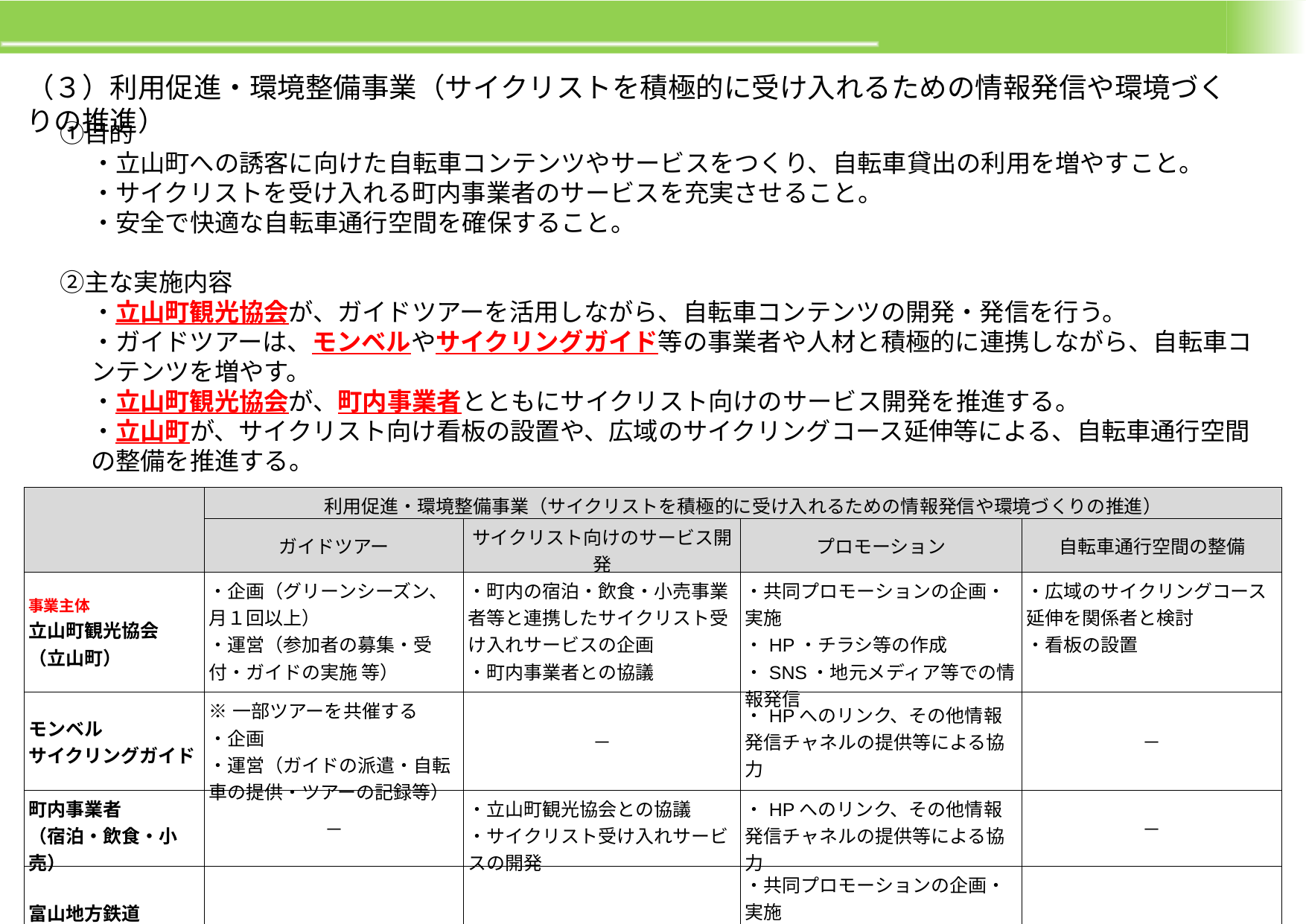

（３）利用促進・環境整備事業（サイクリストを積極的に受け入れるための情報発信や環境づくりの推進）
　①目的
・立山町への誘客に向けた自転車コンテンツやサービスをつくり、自転車貸出の利用を増やすこと。
・サイクリストを受け入れる町内事業者のサービスを充実させること。
・安全で快適な自転車通行空間を確保すること。

　②主な実施内容
・立山町観光協会が、ガイドツアーを活用しながら、自転車コンテンツの開発・発信を行う。
・ガイドツアーは、モンベルやサイクリングガイド等の事業者や人材と積極的に連携しながら、自転車コンテンツを増やす。
・立山町観光協会が、町内事業者とともにサイクリスト向けのサービス開発を推進する。
・立山町が、サイクリスト向け看板の設置や、広域のサイクリングコース延伸等による、自転車通行空間の整備を推進する。

　③関係者の役割
|  | 利用促進・環境整備事業（サイクリストを積極的に受け入れるための情報発信や環境づくりの推進） |  |  |  |
| --- | --- | --- | --- | --- |
|  | ガイドツアー | サイクリスト向けのサービス開発 | プロモーション | 自転車通行空間の整備 |
| 事業主体 立山町観光協会 （立山町） | ・企画（グリーンシーズン、月１回以上） ・運営（参加者の募集・受付・ガイドの実施 等） | ・町内の宿泊・飲食・小売事業者等と連携したサイクリスト受け入れサービスの企画 ・町内事業者との協議 | ・共同プロモーションの企画・実施 ・HP・チラシ等の作成 ・SNS・地元メディア等での情報発信 | ・広域のサイクリングコース延伸を関係者と検討 ・看板の設置 |
| モンベル サイクリングガイド | ※一部ツアーを共催する ・企画 ・運営（ガイドの派遣・自転車の提供・ツアーの記録等） | － | ・HPへのリンク、その他情報発信チャネルの提供等による協力 | － |
| 町内事業者 （宿泊・飲食・小売） | － | ・立山町観光協会との協議 ・サイクリスト受け入れサービスの開発 | ・HPへのリンク、その他情報発信チャネルの提供等による協力 | － |
| 富山地方鉄道 立山黒部貫光 | － | － | ・共同プロモーションの企画・実施 ・HPへのリンク、その他情報発信チャネルの提供等による協力 | － |